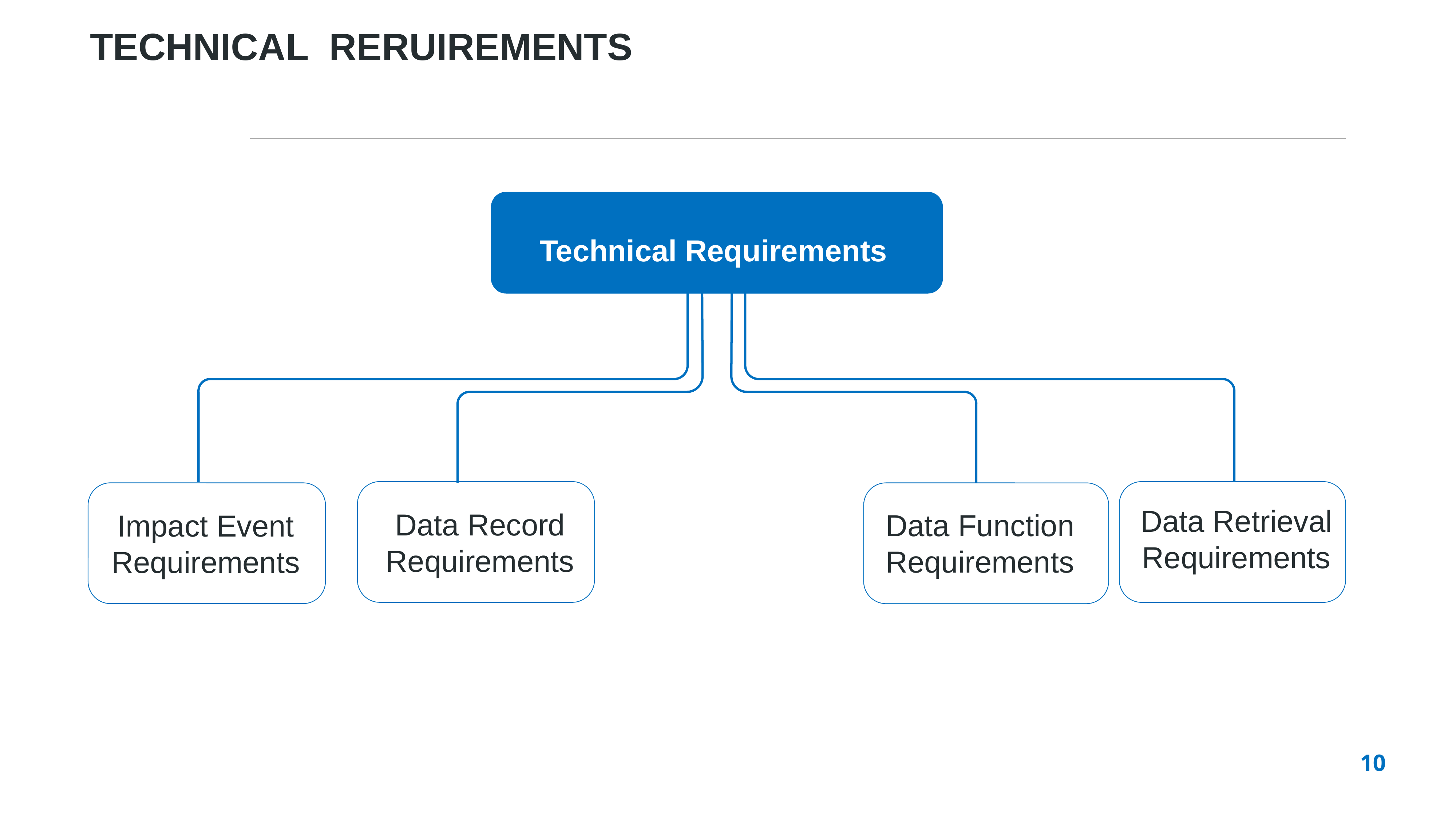

TECHNICAL  RERUIREMENTS

Technical Requirements

Data Retrieval Requirements

Data Record Requirements

Impact Event Requirements

Data Function Requirements
EDR功能要求
EDR  Functional  Requirements
10